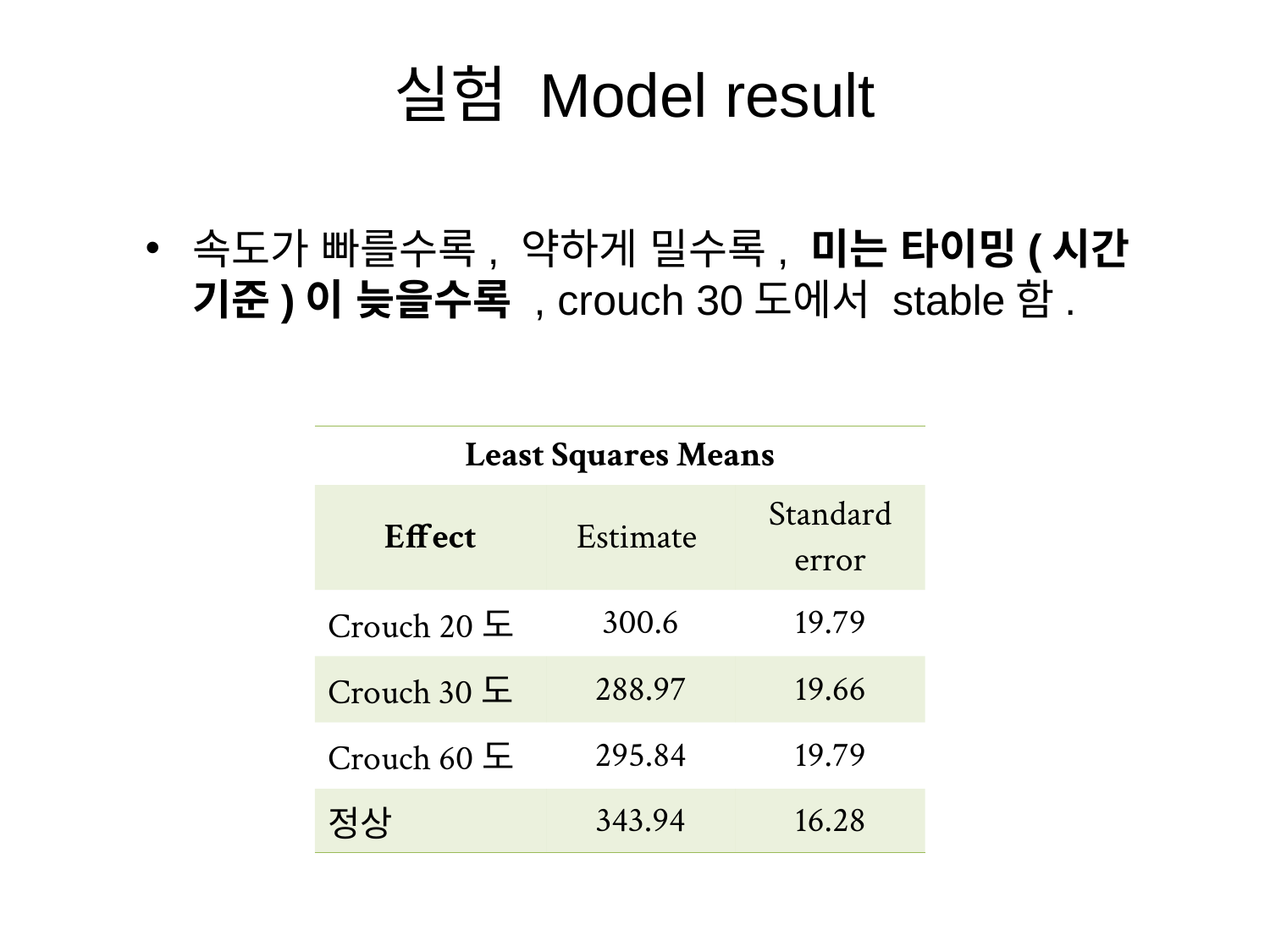

# 실험 Model result

속도가 빠를수록, 약하게 밀수록, 미는 타이밍(시간 기준)이 늦을수록 , crouch 30도에서 stable함.
| Least Squares Means |  |  |
| --- | --- | --- |
| Effect | Estimate | Standard error |
| Crouch 20도 | 300.6 | 19.79 |
| Crouch 30도 | 288.97 | 19.66 |
| Crouch 60도 | 295.84 | 19.79 |
| 정상 | 343.94 | 16.28 |